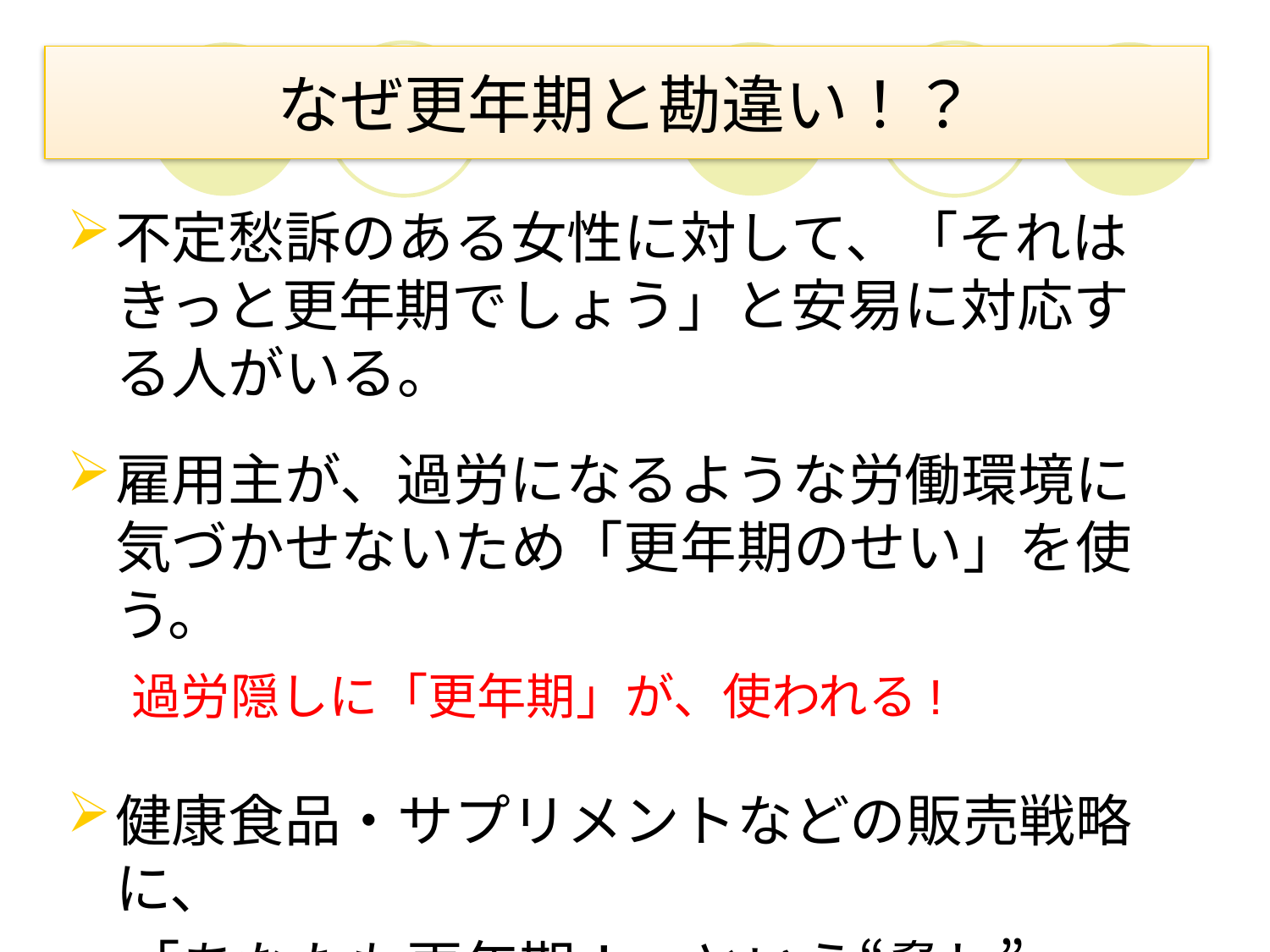

# なぜ更年期と勘違い！？
不定愁訴のある女性に対して、「それはきっと更年期でしょう」と安易に対応する人がいる。

雇用主が、過労になるような労働環境に気づかせないため「更年期のせい」を使う。
    過労隠しに「更年期」が、使われる!

健康食品・サプリメントなどの販売戦略に、
　「あなたも更年期！」という“脅し”。
　更年期でない女性まで更年期にさせられる。